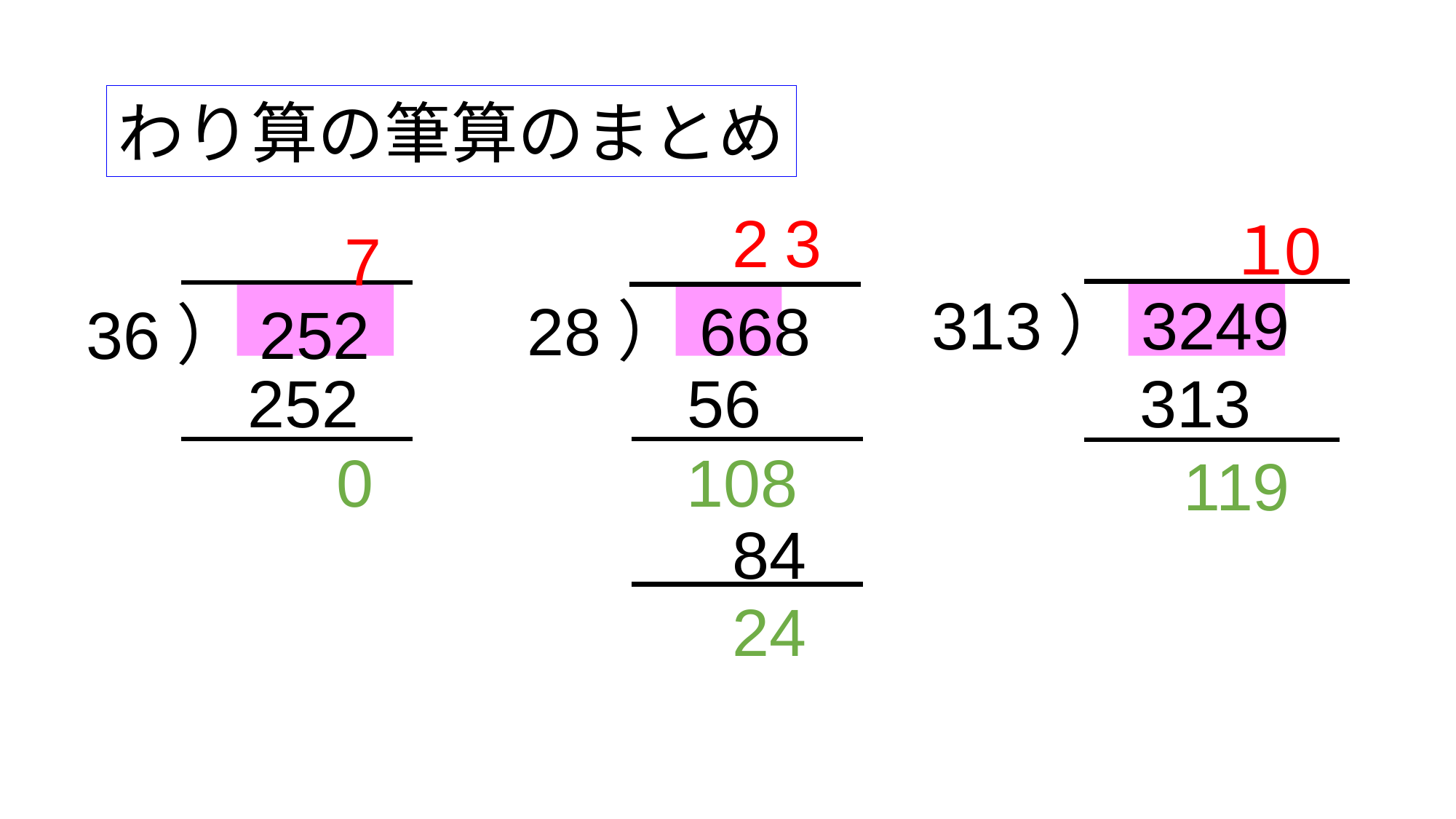

わり算の筆算のまとめ
7
2
3
１
0
36）252
313）3249

28）668
252
56
313
0
108
119
84
24